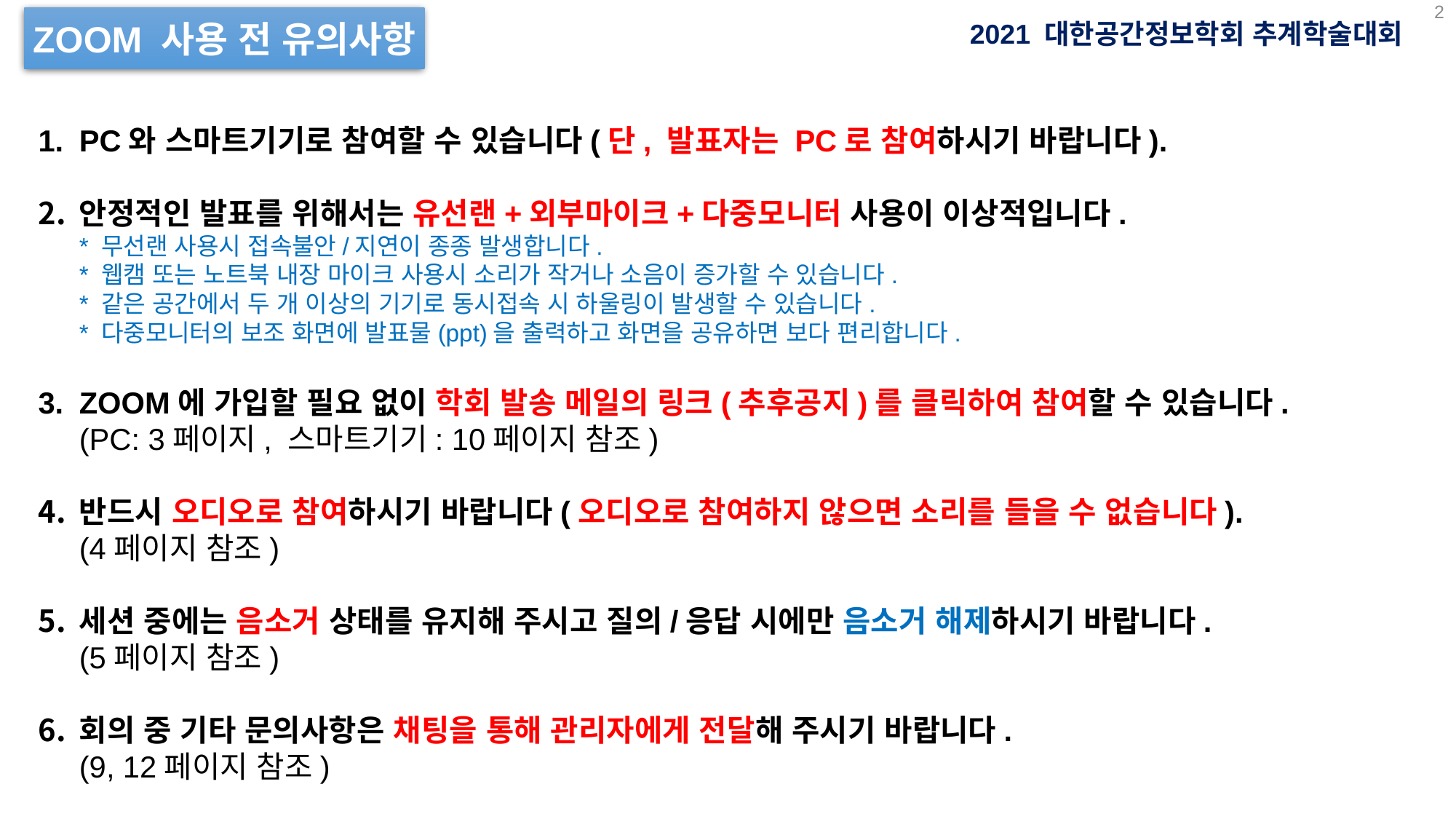

2
ZOOM 사용 전 유의사항
2021 대한공간정보학회 추계학술대회
PC와 스마트기기로 참여할 수 있습니다(단, 발표자는 PC로 참여하시기 바랍니다).

안정적인 발표를 위해서는 유선랜+외부마이크+다중모니터 사용이 이상적입니다.
* 무선랜 사용시 접속불안/지연이 종종 발생합니다.
* 웹캠 또는 노트북 내장 마이크 사용시 소리가 작거나 소음이 증가할 수 있습니다.
* 같은 공간에서 두 개 이상의 기기로 동시접속 시 하울링이 발생할 수 있습니다.
* 다중모니터의 보조 화면에 발표물(ppt)을 출력하고 화면을 공유하면 보다 편리합니다.

ZOOM에 가입할 필요 없이 학회 발송 메일의 링크(추후공지)를 클릭하여 참여할 수 있습니다.
(PC: 3페이지, 스마트기기: 10페이지 참조)

반드시 오디오로 참여하시기 바랍니다(오디오로 참여하지 않으면 소리를 들을 수 없습니다).
(4페이지 참조)

세션 중에는 음소거 상태를 유지해 주시고 질의/응답 시에만 음소거 해제하시기 바랍니다.
(5페이지 참조)

회의 중 기타 문의사항은 채팅을 통해 관리자에게 전달해 주시기 바랍니다.
(9, 12페이지 참조)